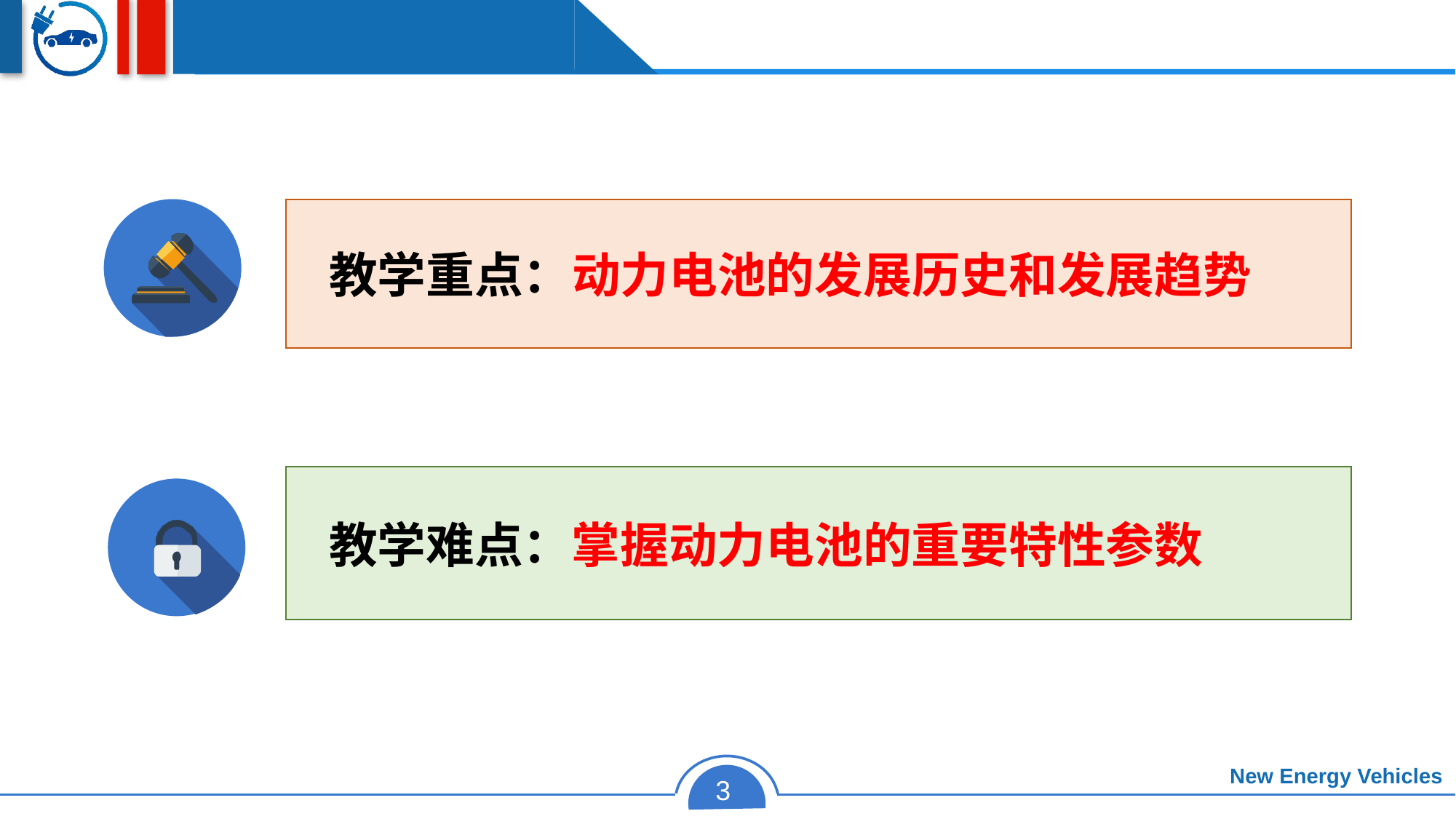

教学重点：动力电池的发展历史和发展趋势
教学难点：掌握动力电池的重要特性参数